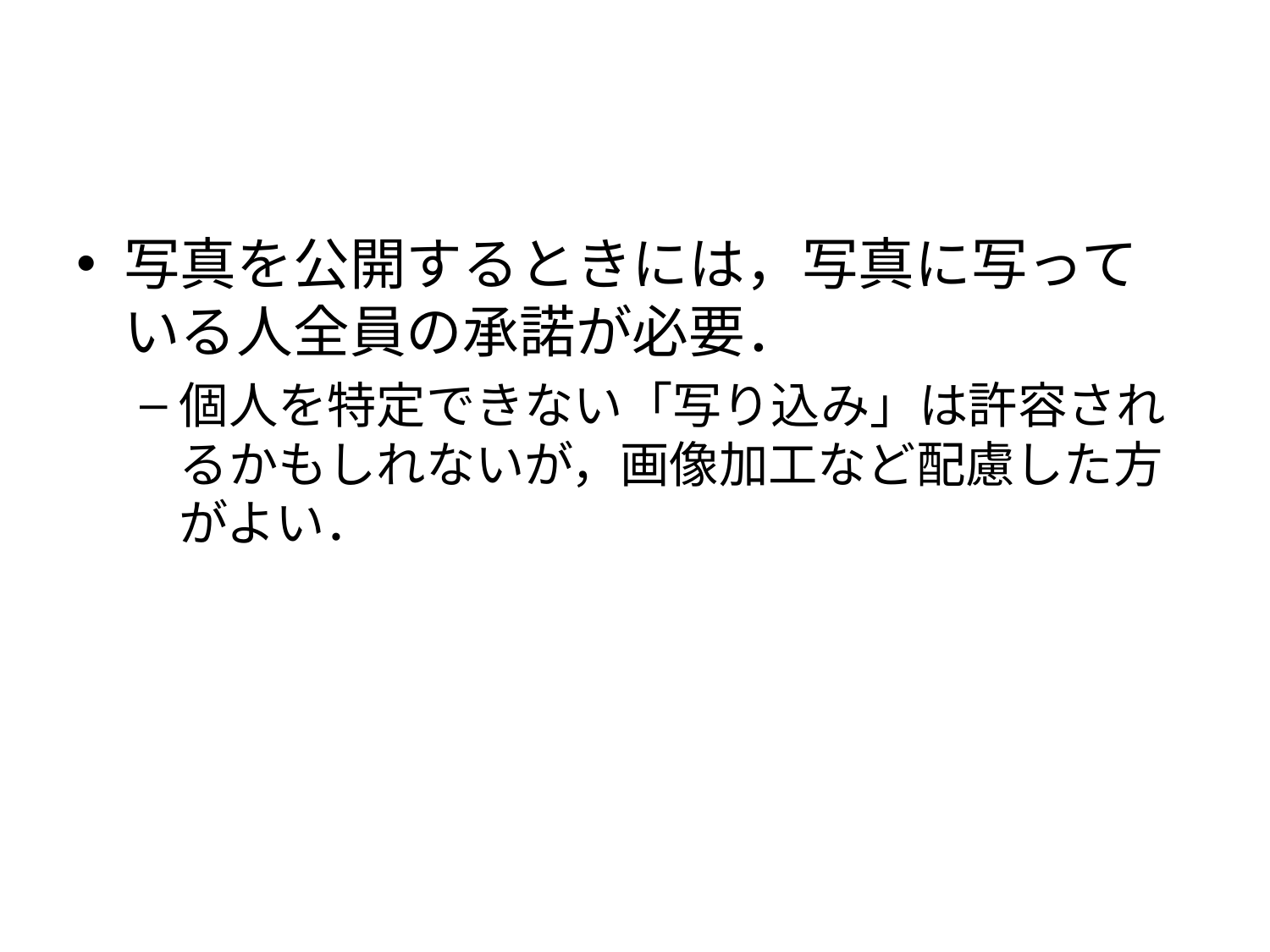

#
写真を公開するときには，写真に写っている人全員の承諾が必要．
個人を特定できない「写り込み」は許容されるかもしれないが，画像加工など配慮した方がよい．